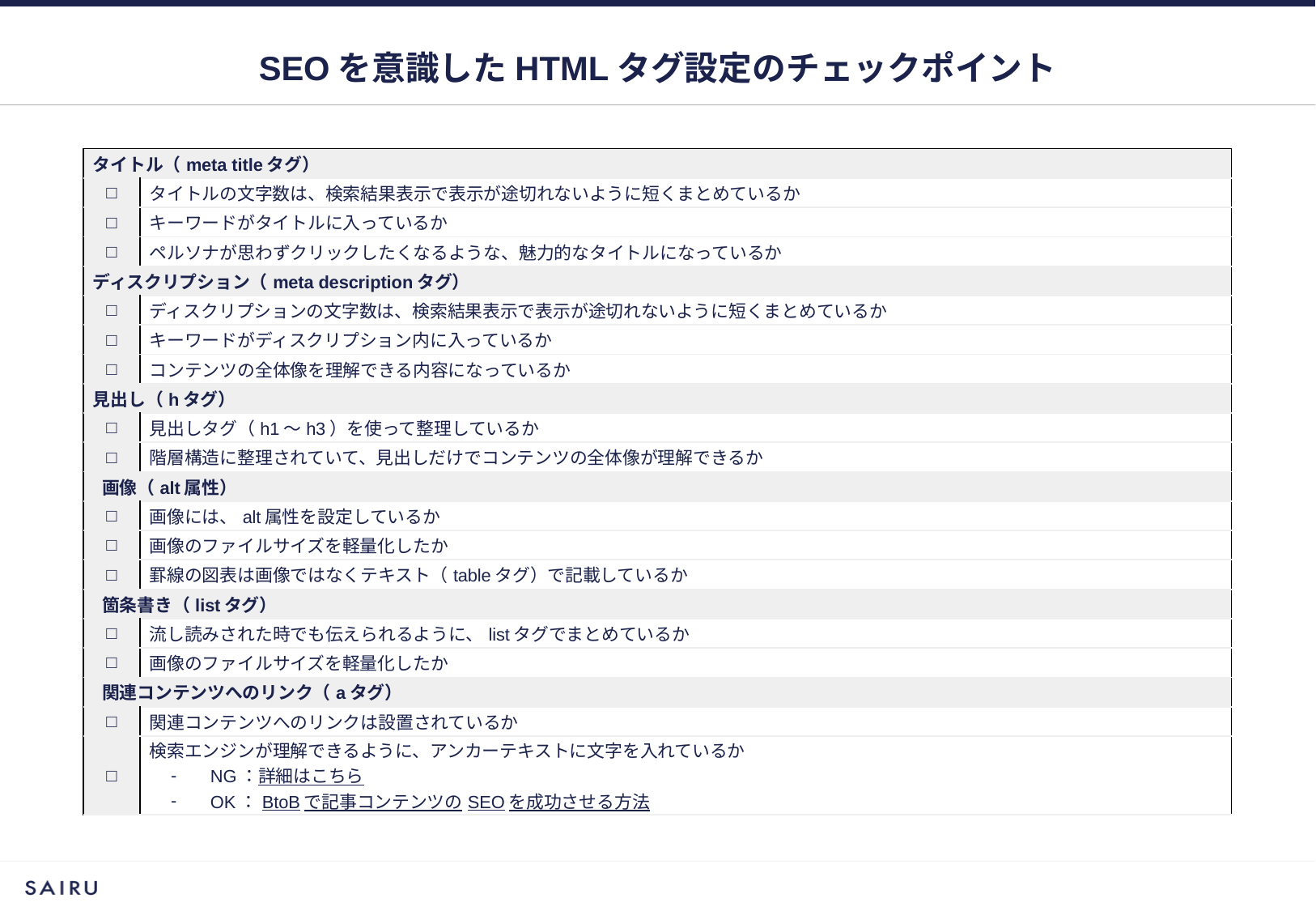

# SEOを意識したHTMLタグ設定のチェックポイント
| タイトル（meta titleタグ） |  |
| --- | --- |
| □ | タイトルの文字数は、検索結果表示で表示が途切れないように短くまとめているか |
| □ | キーワードがタイトルに入っているか |
| □ | ペルソナが思わずクリックしたくなるような、魅力的なタイトルになっているか |
| ディスクリプション（meta descriptionタグ） |  |
| □ | ディスクリプションの文字数は、検索結果表示で表示が途切れないように短くまとめているか |
| □ | キーワードがディスクリプション内に入っているか |
| □ | コンテンツの全体像を理解できる内容になっているか |
| 見出し（hタグ） |  |
| □ | 見出しタグ（h1〜h3）を使って整理しているか |
| □ | 階層構造に整理されていて、見出しだけでコンテンツの全体像が理解できるか |
| 画像（alt属性） |  |
| □ | 画像には、alt属性を設定しているか |
| □ | 画像のファイルサイズを軽量化したか |
| □ | 罫線の図表は画像ではなくテキスト（tableタグ）で記載しているか |
| 箇条書き（listタグ） |  |
| □ | 流し読みされた時でも伝えられるように、listタグでまとめているか |
| □ | 画像のファイルサイズを軽量化したか |
| 関連コンテンツへのリンク（aタグ） |  |
| □ | 関連コンテンツへのリンクは設置されているか |
| □ | 検索エンジンが理解できるように、アンカーテキストに文字を入れているか NG：詳細はこちら OK：BtoBで記事コンテンツのSEOを成功させる方法 |